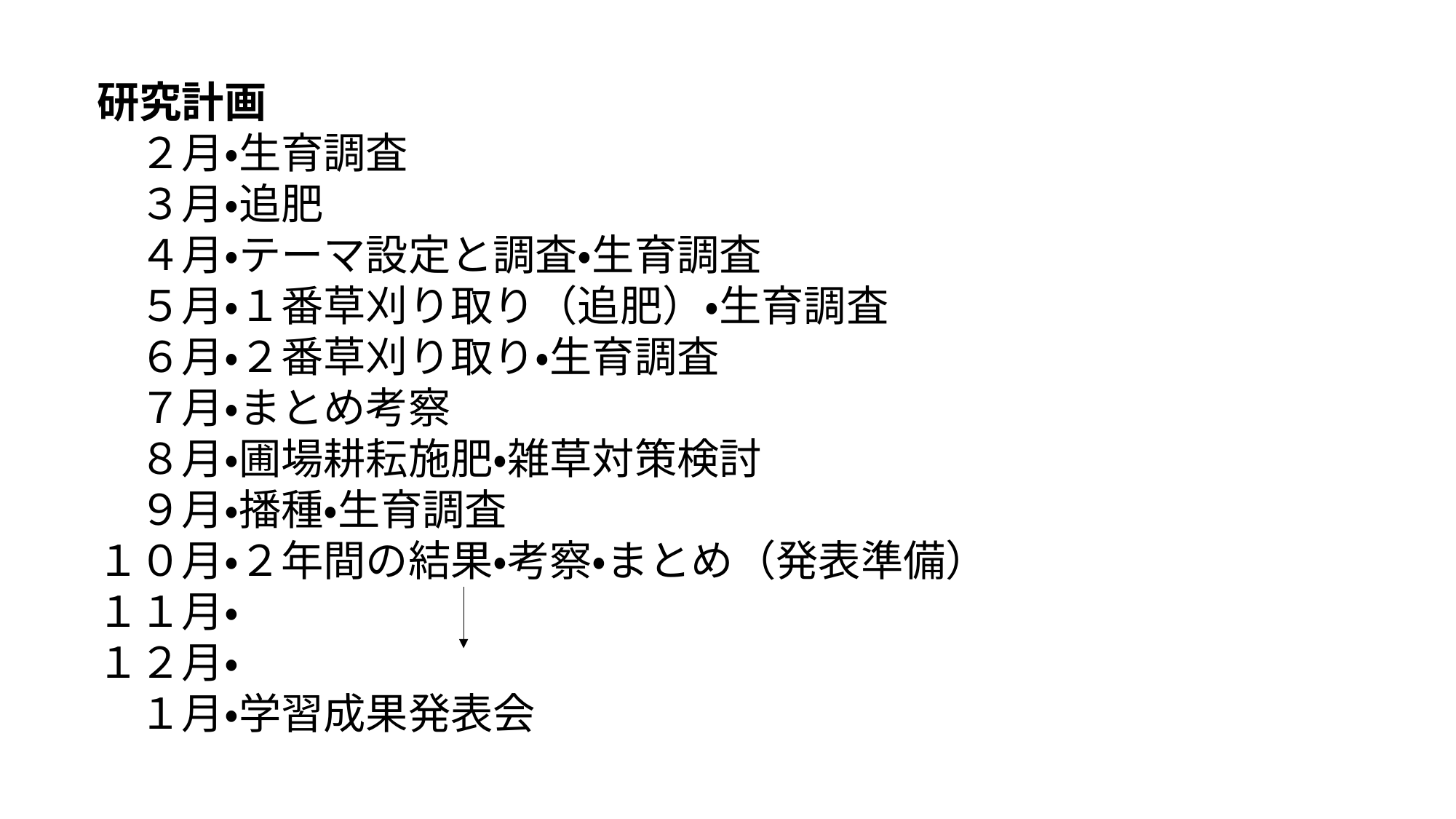

研究計画
　２月・生育調査
　３月・追肥
　４月・テーマ設定と調査・生育調査
　５月・１番草刈り取り（追肥）・生育調査
　６月・２番草刈り取り・生育調査
　７月・まとめ考察
　８月・圃場耕耘施肥・雑草対策検討
　９月・播種・生育調査
１０月・２年間の結果・考察・まとめ（発表準備）
１１月・
１２月・
　１月・学習成果発表会